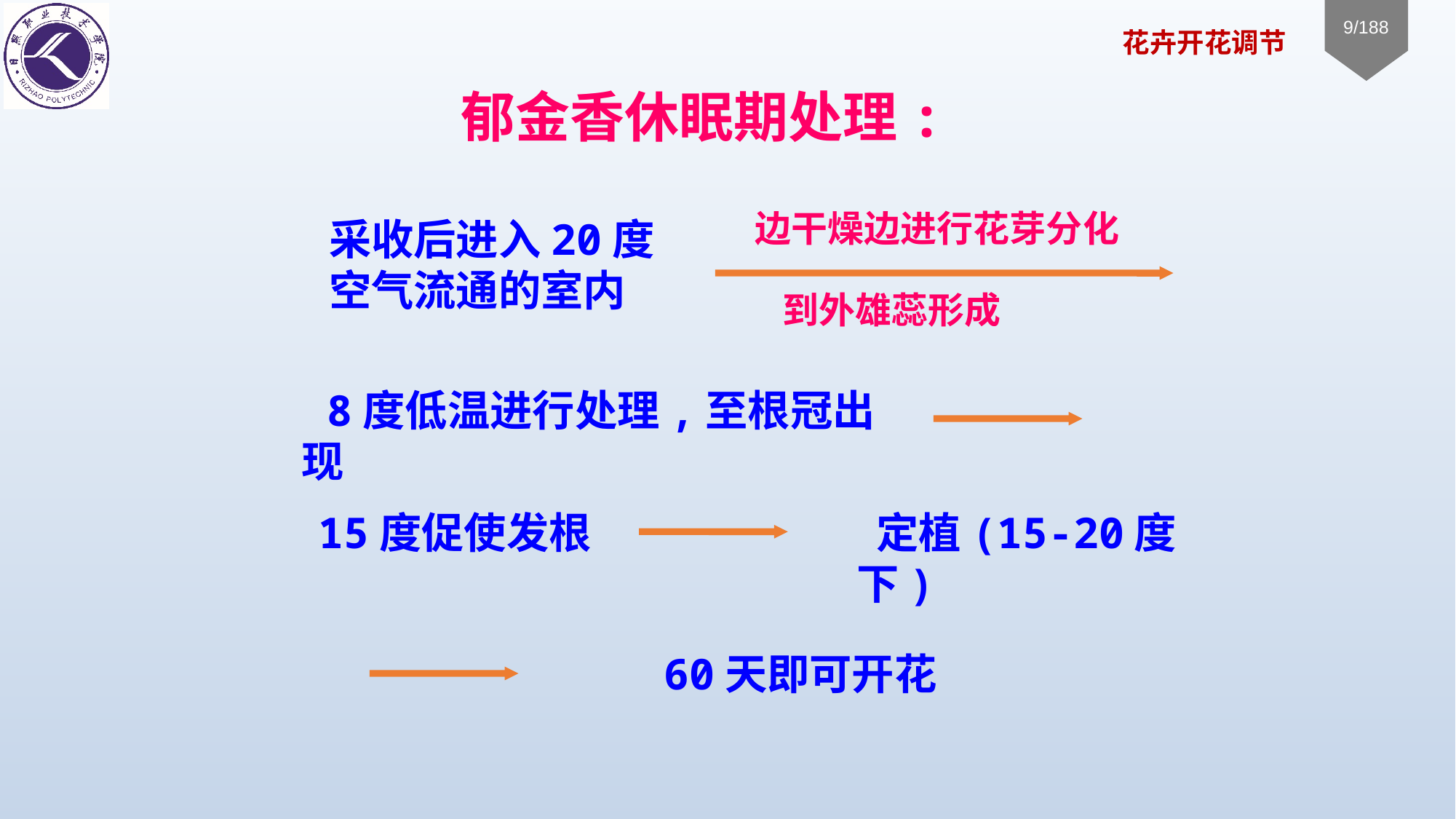

# 郁金香休眠期处理:
 边干燥边进行花芽分化
采收后进入20度空气流通的室内

 到外雄蕊形成
 8度低温进行处理,至根冠出现

 15度促使发根
 定植(15-20度下)

 60天即可开花